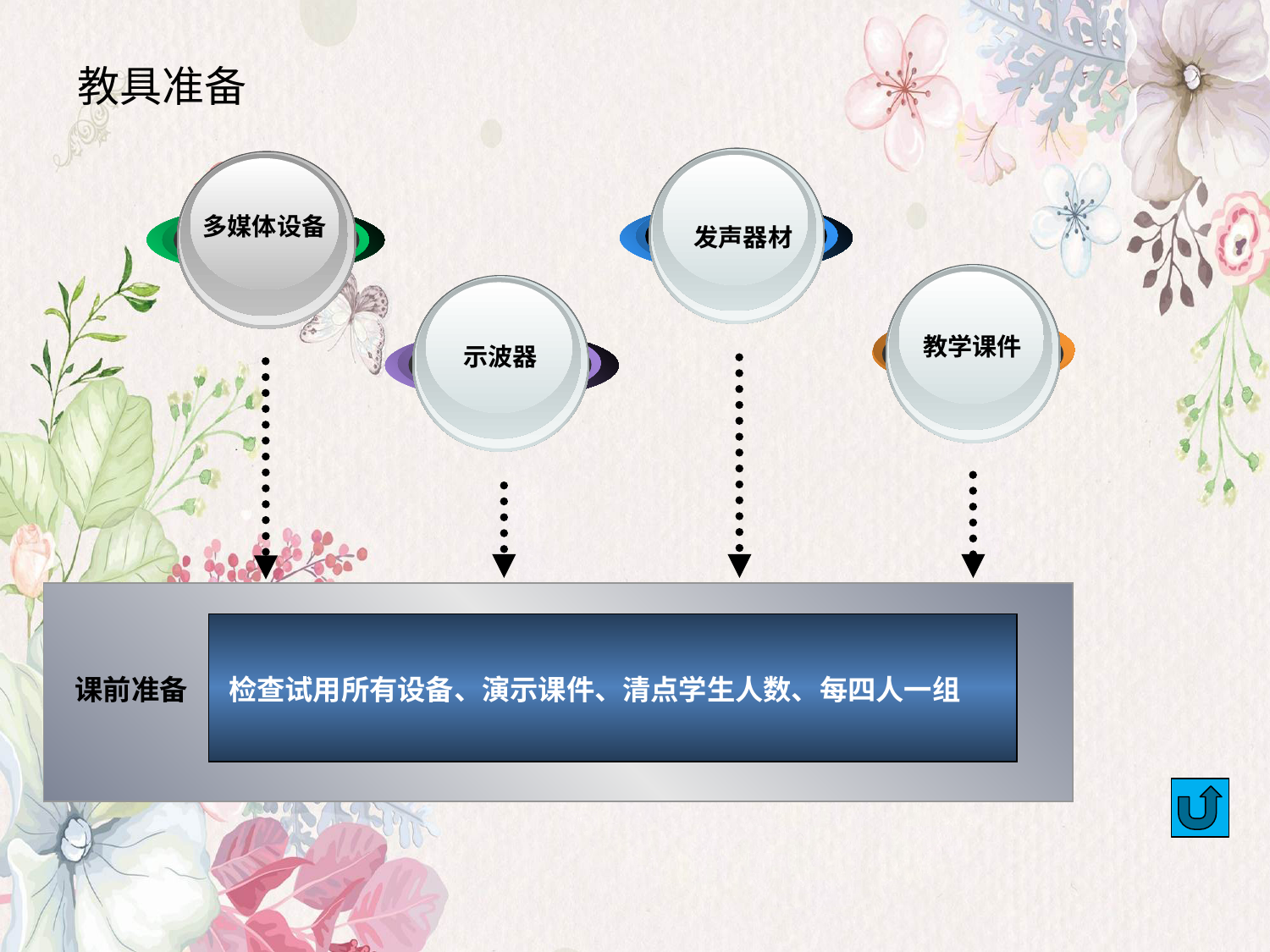

# 教具准备

多媒体设备
发声器材

教学课件
示波器

课前准备
检查试用所有设备、演示课件、清点学生人数、每四人一组